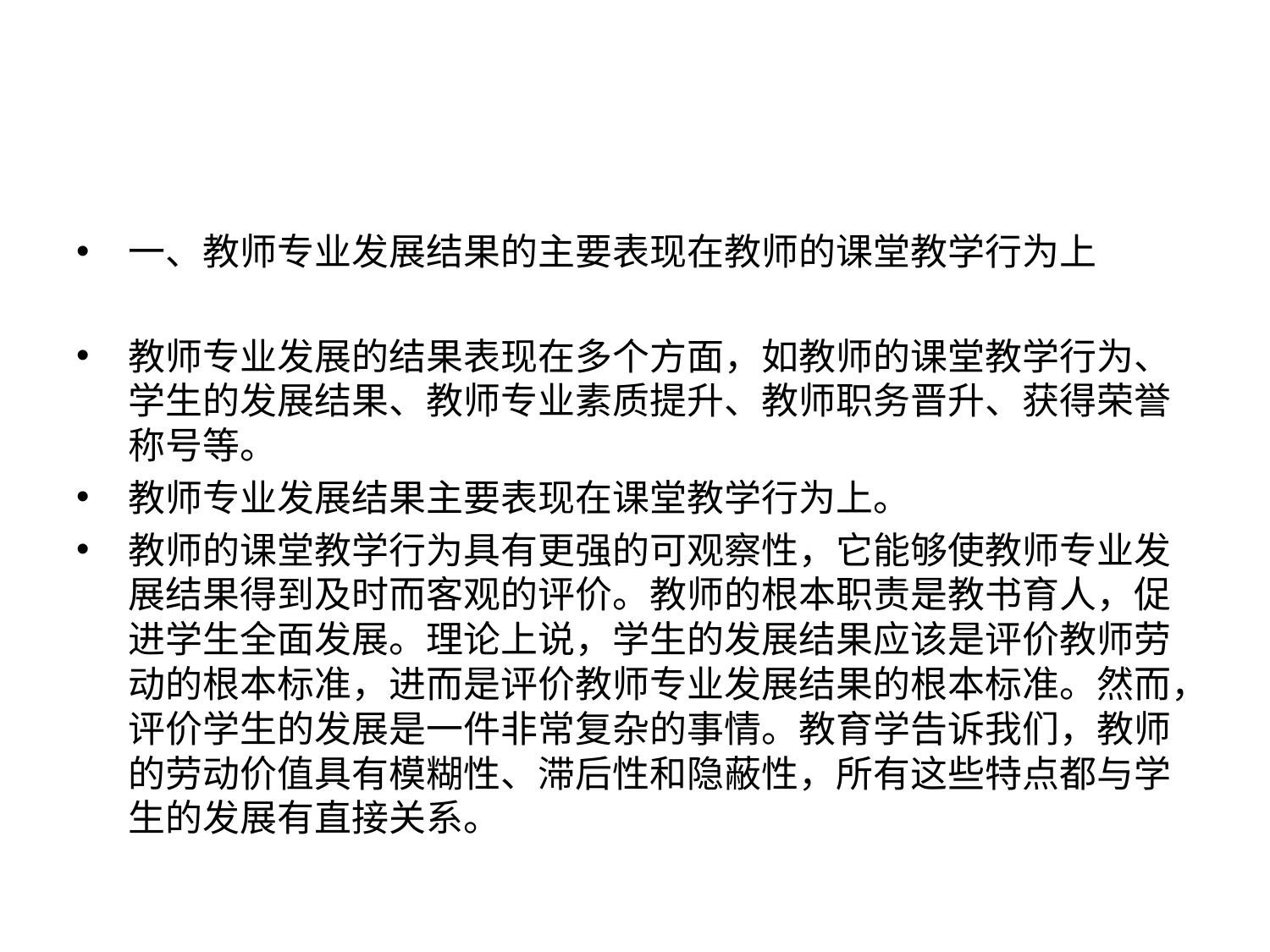

#
一、教师专业发展结果的主要表现在教师的课堂教学行为上

教师专业发展的结果表现在多个方面，如教师的课堂教学行为、学生的发展结果、教师专业素质提升、教师职务晋升、获得荣誉称号等。
教师专业发展结果主要表现在课堂教学行为上。
教师的课堂教学行为具有更强的可观察性，它能够使教师专业发展结果得到及时而客观的评价。教师的根本职责是教书育人，促进学生全面发展。理论上说，学生的发展结果应该是评价教师劳动的根本标准，进而是评价教师专业发展结果的根本标准。然而，评价学生的发展是一件非常复杂的事情。教育学告诉我们，教师的劳动价值具有模糊性、滞后性和隐蔽性，所有这些特点都与学生的发展有直接关系。